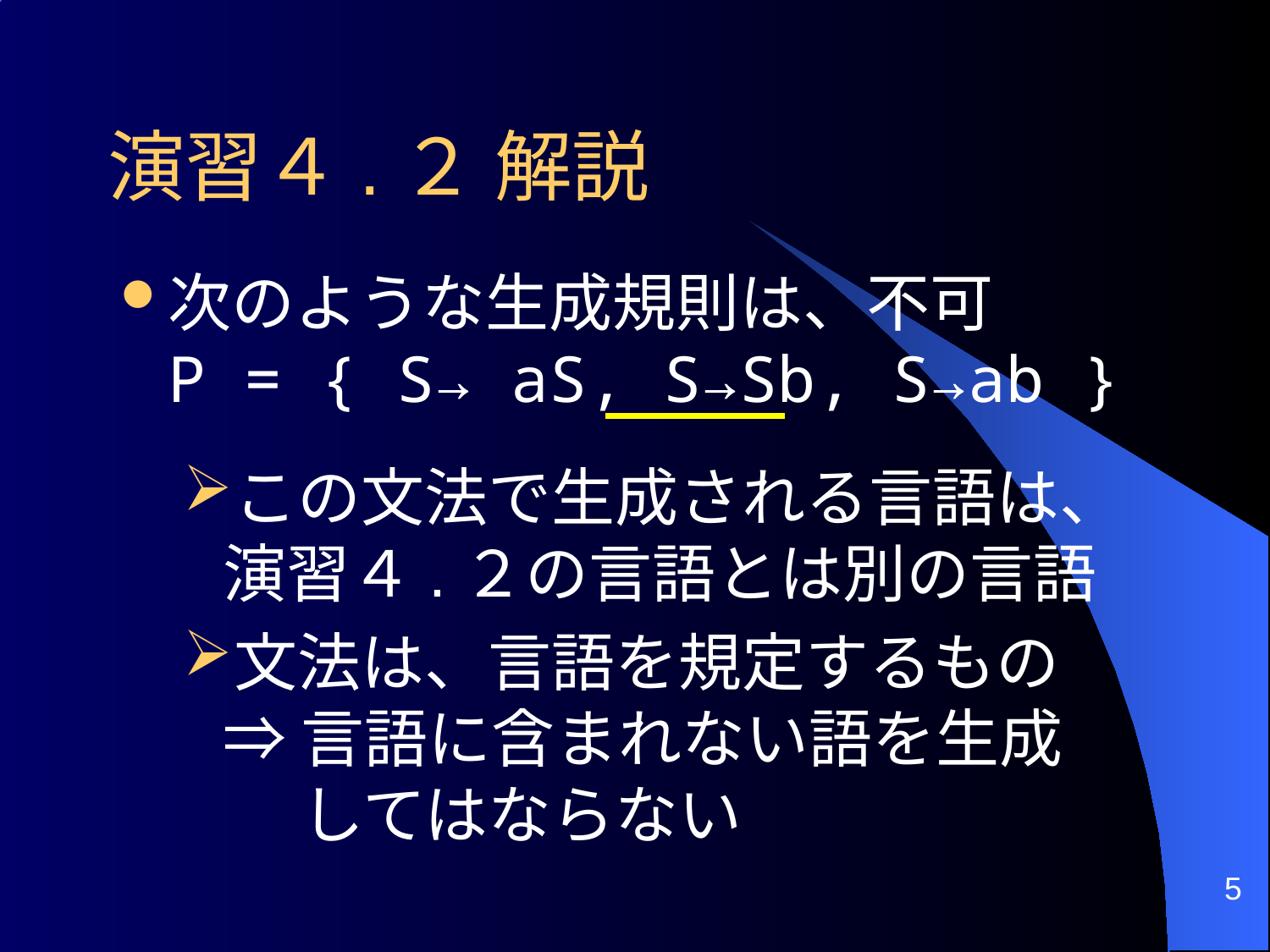

# 演習４.２ 解説
次のような生成規則は、不可
P = { S→ aS, S→Sb, S→ab }
この文法で生成される言語は、演習４.２の言語とは別の言語
文法は、言語を規定するもの
⇒ 言語に含まれない語を生成
　 してはならない
5